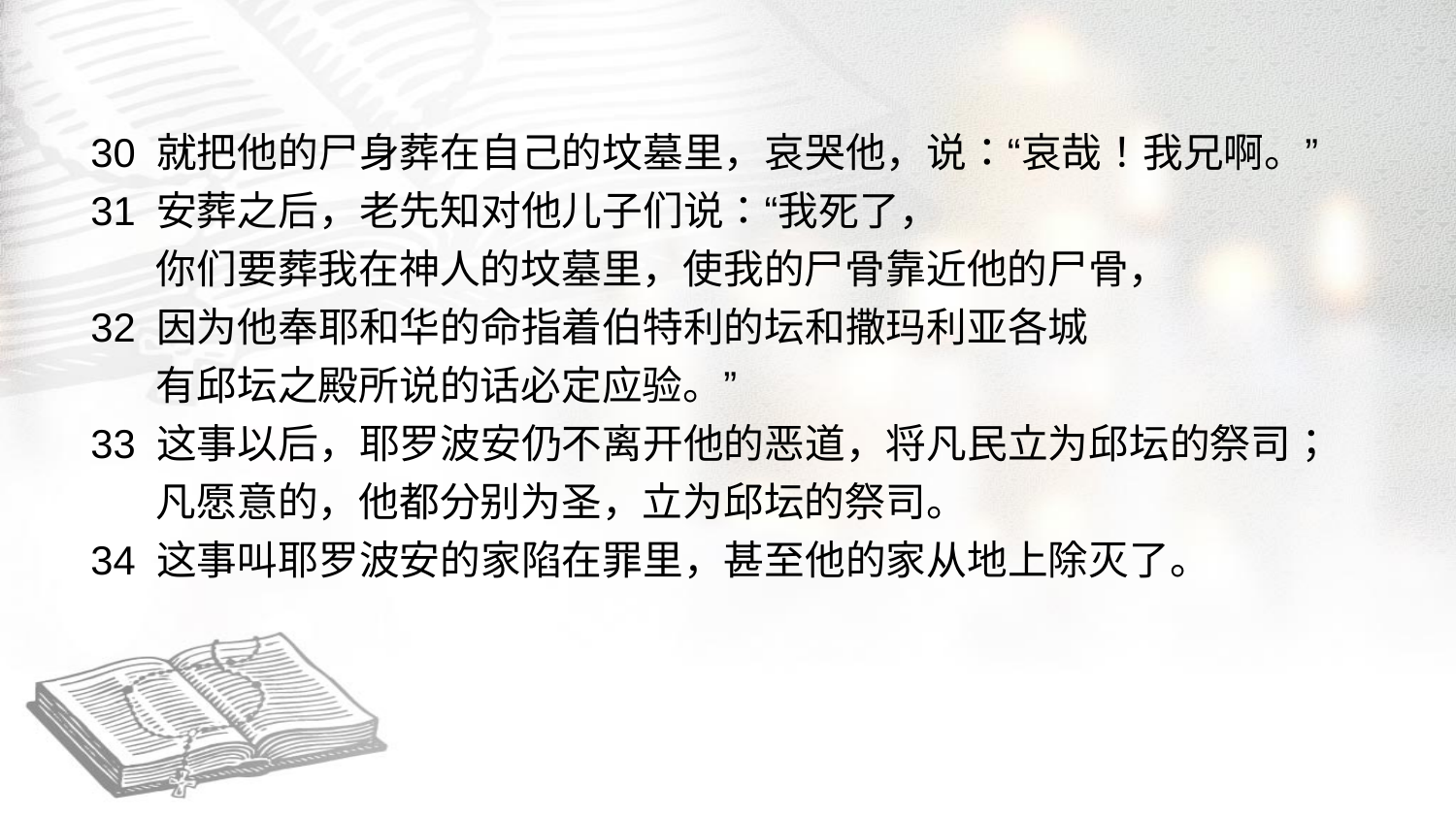

30 就把他的尸身葬在自己的坟墓里，哀哭他，说：“哀哉！我兄啊。”
31 安葬之后，老先知对他儿子们说：“我死了，
     你们要葬我在神人的坟墓里，使我的尸骨靠近他的尸骨，
32 因为他奉耶和华的命指着伯特利的坛和撒玛利亚各城
     有邱坛之殿所说的话必定应验。”
33 这事以后，耶罗波安仍不离开他的恶道，将凡民立为邱坛的祭司；
     凡愿意的，他都分别为圣，立为邱坛的祭司。
34 这事叫耶罗波安的家陷在罪里，甚至他的家从地上除灭了。